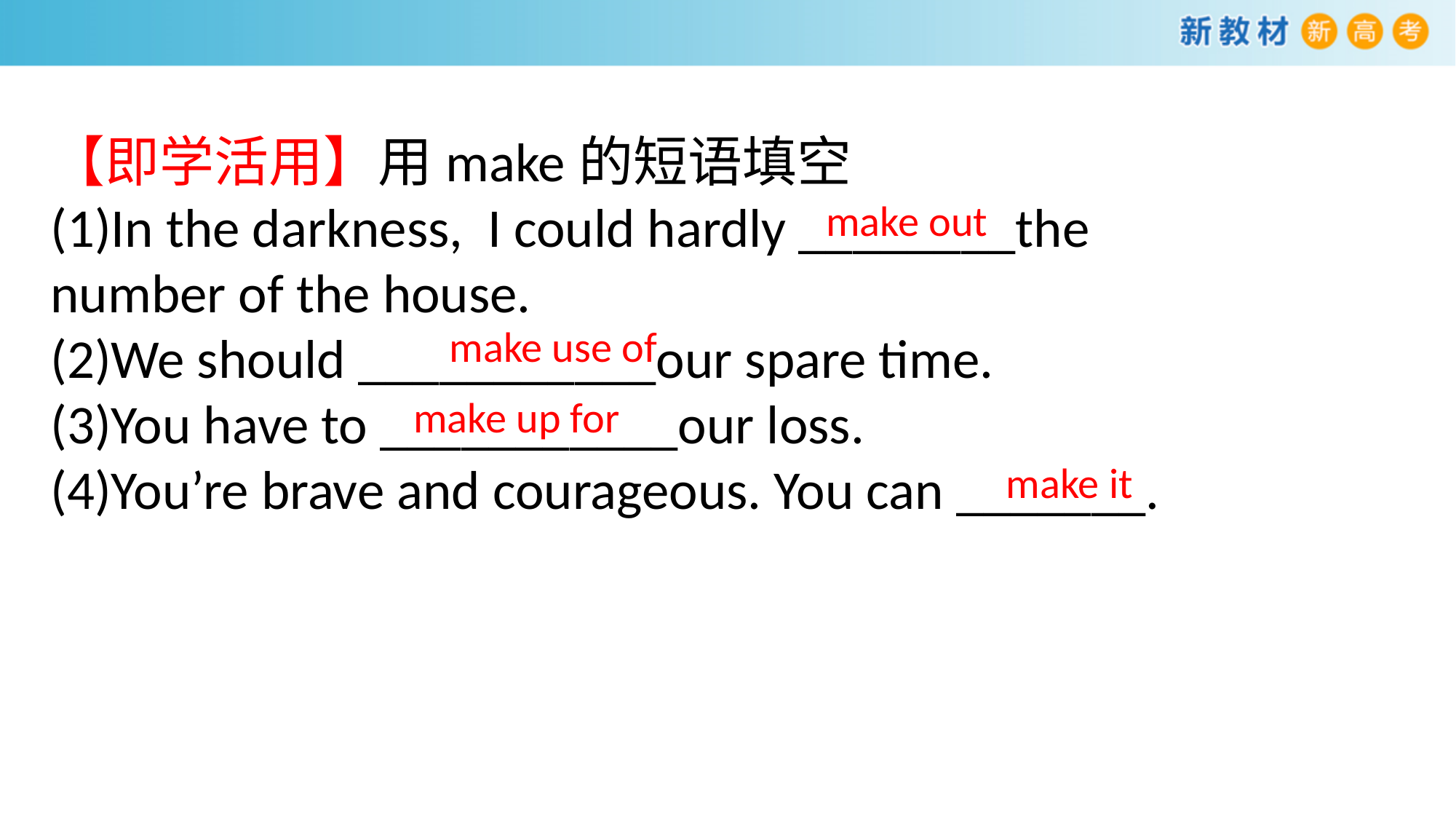

【即学活用】用make的短语填空
(1)In the darkness,  I could hardly ________the
number of the house.
(2)We should ___________our spare time.
(3)You have to ___________our loss.
(4)You’re brave and courageous. You can _______.
make out
make use of
make up for
make it